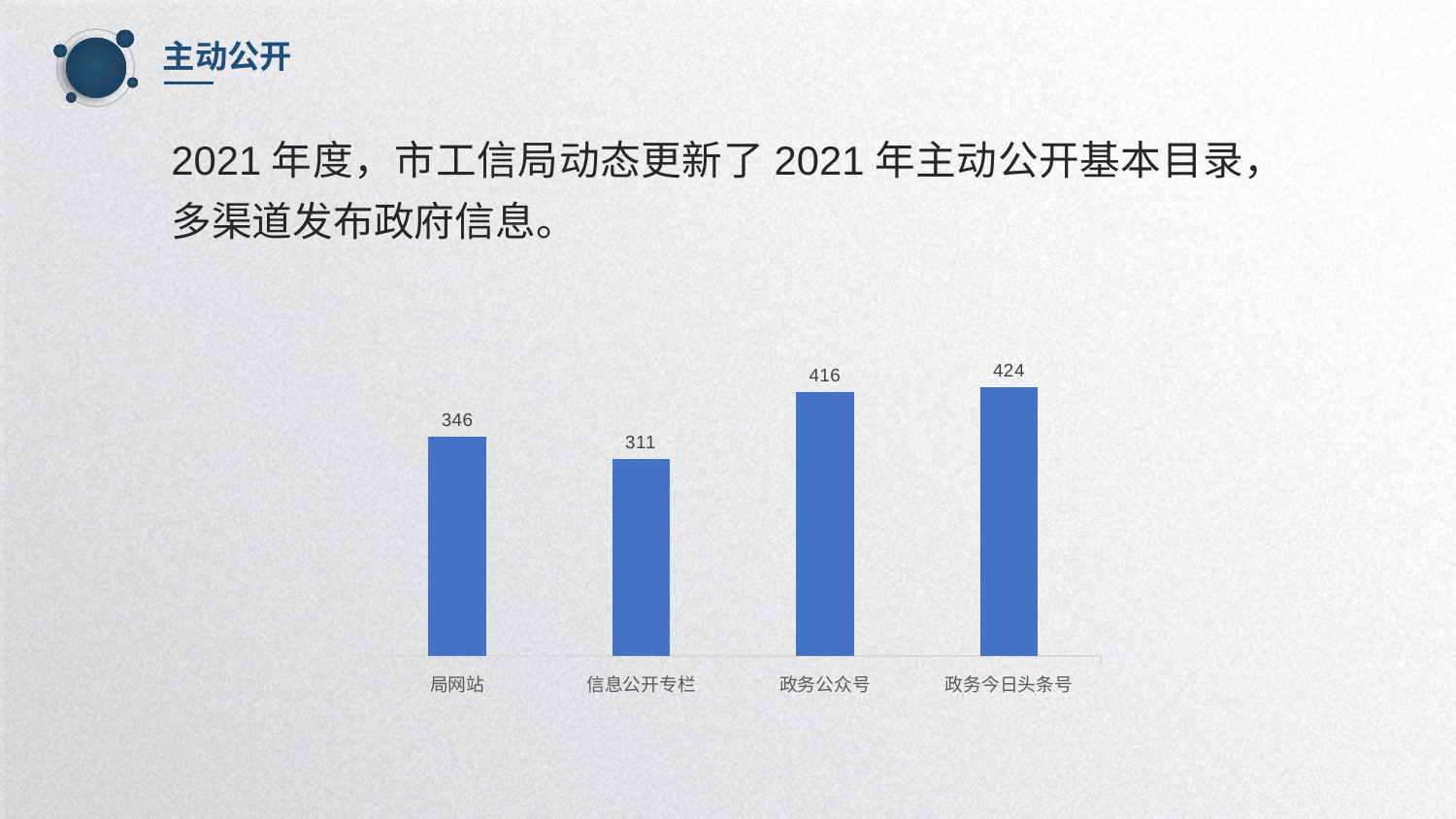

主动公开
2021年度，市工信局动态更新了2021年主动公开基本目录，多渠道发布政府信息。

### Chart

| Category | 发布渠道 |
|---|---|
| 局网站 | 346.0 |
| 信息公开专栏 | 311.0 |
| 政务公众号 | 416.0 |
| 政务今日头条号 | 424.0 |